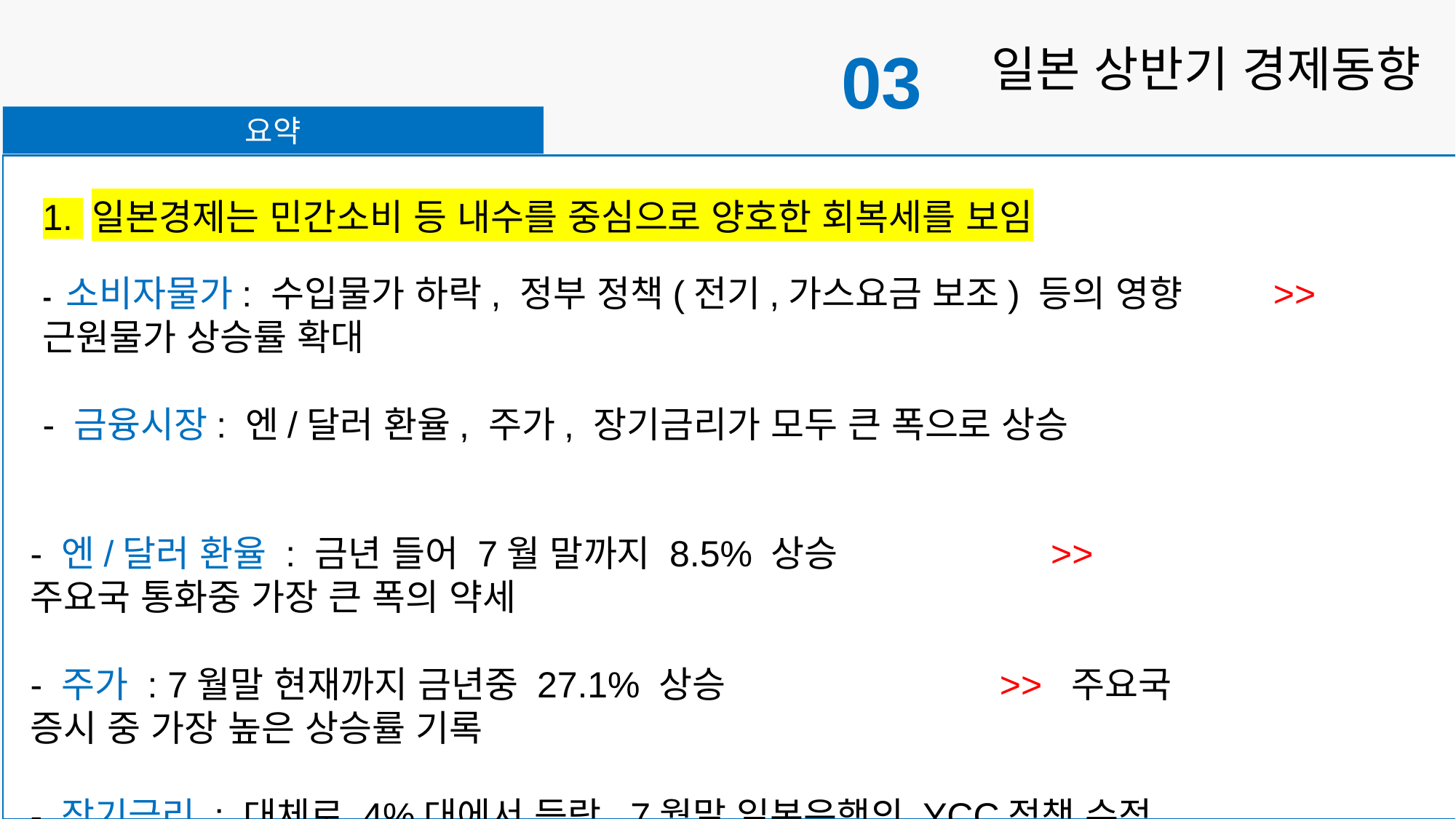

03

일본 상반기 경제동향
요약

1. 일본경제는 민간소비 등 내수를 중심으로 양호한 회복세를 보임

- 소비자물가: 수입물가 하락, 정부 정책(전기,가스요금 보조) 등의 영향        >>  근원물가 상승률 확대

- 금융시장: 엔/달러 환율, 주가, 장기금리가 모두 큰 폭으로 상승
- 엔/달러 환율 : 금년 들어 7월 말까지 8.5% 상승                    >>  주요국 통화중 가장 큰 폭의 약세

- 주가 : 7월말 현재까지 금년중 27.1% 상승                          >>  주요국 증시 중 가장 높은 상승률 기록

- 장기금리 : 대체로 4%대에서 등락, 7월말 일본은행의 YCC정책 수정 이후 0.6%대로 상승